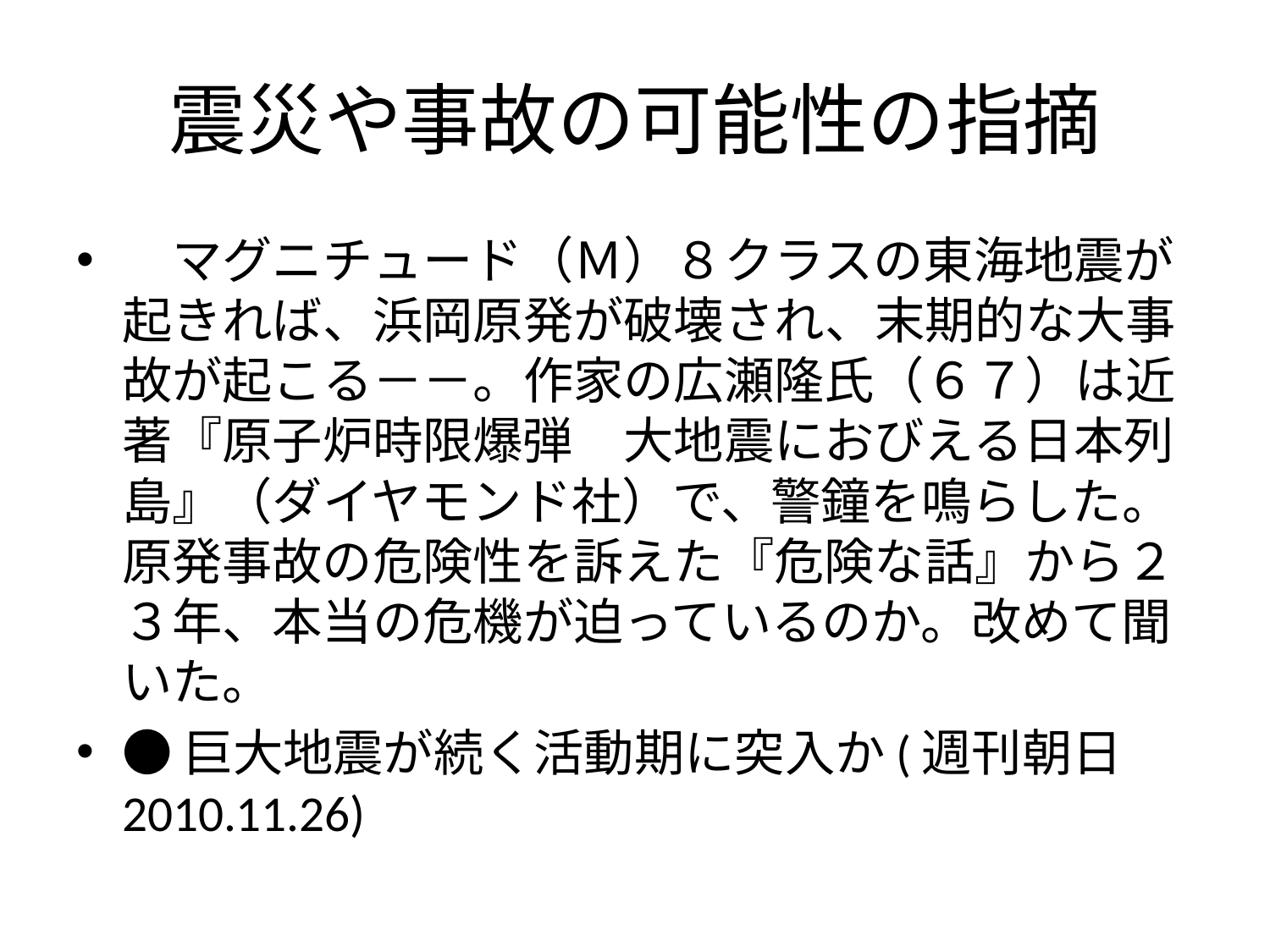

# 震災や事故の可能性の指摘
　マグニチュード（Ｍ）８クラスの東海地震が起きれば、浜岡原発が破壊され、末期的な大事故が起こる－－。作家の広瀬隆氏（６７）は近著『原子炉時限爆弾　大地震におびえる日本列島』（ダイヤモンド社）で、警鐘を鳴らした。原発事故の危険性を訴えた『危険な話』から２３年、本当の危機が迫っているのか。改めて聞いた。
●巨大地震が続く活動期に突入か(週刊朝日2010.11.26)